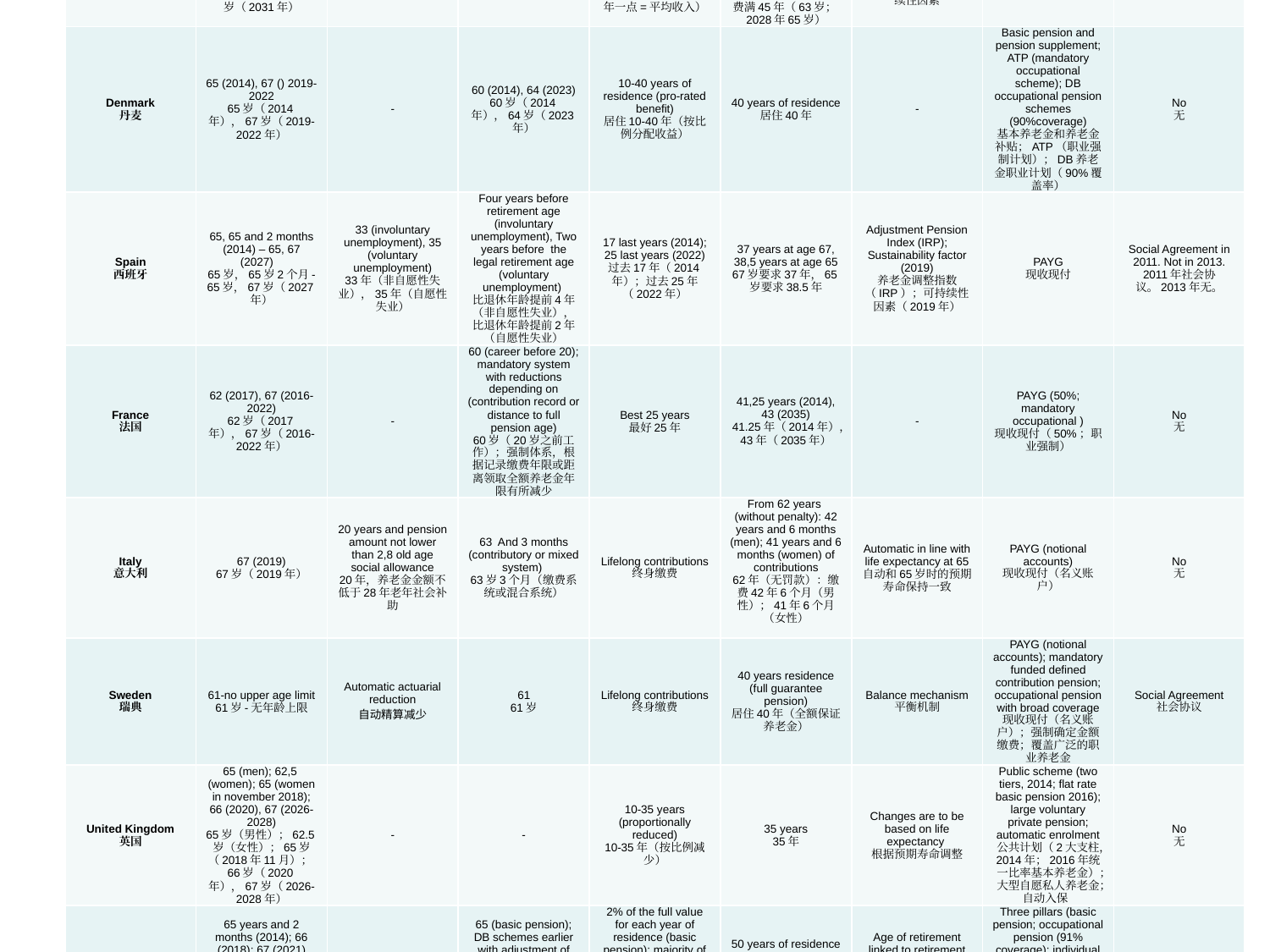

| Country 国家 | Age of retirement 退休年龄 | Early retirement早退 |  | Benefit calculation 收益计算 | Years required for full pension 全额养老金年限要求 | Sustainability factor or automatic stabilizer 可持续性因素或自动稳定器 | Pension system 养老金体制 | Reforms with agreement 协议改革 |
| --- | --- | --- | --- | --- | --- | --- | --- | --- |
|  |  | Years of contribution required 缴费年限要求 | Age of retirement 退休年龄 |  |  |  |  |  |
| Germany 德国 | 63, 65 y 2 months (2014) – 65, 67 (2031) 63,65岁2个月（2014年）-65,67岁（2031年） | 35 35年 | 63 63岁 | Pension points system (1 point per year = average earnings) 养老金点数系统（每年一点=平均收入） | Depending on the points obtained; 45 years of contributions (at age 63; at age 65 in 2028) 由所获点数决定；缴费满45年（63岁；2028年65岁） | Yes. Contribution factor. Sustainability factor. 是，缴费因素，可持续性因素 | PAYG 现收现付 | No 无 |
| Denmark 丹麦 | 65 (2014), 67 () 2019-2022 65岁（2014年），67岁（2019-2022年） | - | 60 (2014), 64 (2023) 60岁（2014年），64岁（2023年） | 10-40 years of residence (pro-rated benefit) 居住10-40年（按比例分配收益） | 40 years of residence 居住40年 | - | Basic pension and pension supplement; ATP (mandatory occupational scheme); DB occupational pension schemes (90%coverage) 基本养老金和养老金补贴；ATP（职业强制计划）；DB养老金职业计划（90%覆盖率） | No 无 |
| Spain 西班牙 | 65, 65 and 2 months (2014) – 65, 67 (2027) 65岁，65岁2个月-65岁，67岁（2027年） | 33 (involuntary unemployment), 35 (voluntary unemployment) 33年（非自愿性失业），35年（自愿性失业） | Four years before retirement age (involuntary unemployment), Two years before the legal retirement age (voluntary unemployment) 比退休年龄提前4年（非自愿性失业），比退休年龄提前2年（自愿性失业） | 17 last years (2014); 25 last years (2022) 过去17年（2014年）；过去25年（2022年） | 37 years at age 67, 38,5 years at age 65 67岁要求37年，65岁要求38.5年 | Adjustment Pension Index (IRP); Sustainability factor (2019) 养老金调整指数（IRP）；可持续性因素（2019年） | PAYG 现收现付 | Social Agreement in 2011. Not in 2013. 2011年社会协议。2013年无。 |
| France 法国 | 62 (2017), 67 (2016-2022) 62岁（2017年），67岁（2016-2022年） | - | 60 (career before 20); mandatory system with reductions depending on (contribution record or distance to full pension age) 60岁（20岁之前工作）；强制体系，根据记录缴费年限或距离领取全额养老金年限有所减少 | Best 25 years 最好25年 | 41,25 years (2014), 43 (2035) 41.25年（2014年），43年（2035年） | - | PAYG (50%; mandatory occupational ) 现收现付（50%；职业强制） | No 无 |
| Italy 意大利 | 67 (2019) 67岁（2019年） | 20 years and pension amount not lower than 2,8 old age social allowance 20年，养老金金额不低于28年老年社会补助 | 63 And 3 months (contributory or mixed system) 63岁3个月（缴费系统或混合系统） | Lifelong contributions 终身缴费 | From 62 years (without penalty): 42 years and 6 months (men); 41 years and 6 months (women) of contributions 62年（无罚款）：缴费42年6个月（男性）；41年6个月（女性） | Automatic in line with life expectancy at 65 自动和65岁时的预期寿命保持一致 | PAYG (notional accounts) 现收现付（名义账户） | No 无 |
| Sweden 瑞典 | 61-no upper age limit 61岁-无年龄上限 | Automatic actuarial reduction 自动精算减少 | 61 61岁 | Lifelong contributions 终身缴费 | 40 years residence (full guarantee pension) 居住40年（全额保证养老金） | Balance mechanism 平衡机制 | PAYG (notional accounts); mandatory funded defined contribution pension; occupational pension with broad coverage 现收现付（名义账户）；强制确定金额缴费；覆盖广泛的职业养老金 | Social Agreement 社会协议 |
| United Kingdom 英国 | 65 (men); 62,5 (women); 65 (women in november 2018); 66 (2020), 67 (2026-2028) 65岁（男性）；62.5岁（女性）；65岁（2018年11月）；66岁（2020年），67岁（2026-2028年） | - | - | 10-35 years (proportionally reduced) 10-35年（按比例减少） | 35 years 35年 | Changes are to be based on life expectancy 根据预期寿命调整 | Public scheme (two tiers, 2014; flat rate basic pension 2016); large voluntary private pension; automatic enrolment 公共计划（2大支柱，2014年；2016年统一比率基本养老金）；大型自愿私人养老金；自动入保 | No 无 |
| Netherlands 荷兰 | 65 years and 2 months (2014); 66 (2018); 67 (2021) 65岁2个月（2014年）；66岁（2018年）；67岁（2021年） | - | 65 (basic pension); DB schemes earlier with adjustment of benefits 65岁（基本养老金）；以前是DB计划及收益调整 | 2% of the full value for each year of residence (basic pension); majority of DB schemes 每居住一年则为全额的2%（基本养老金）；大部分DB计划 | 50 years of residence (basic pension) 居住50年（基本养老金） | Age of retirement linked to retirement age 退休年龄 和退休年龄挂钩 | Three pillars (basic pension; occupational pension (91% coverage); individual pension) 三大支柱（基本养老金；职业养老金（91%的覆盖率）；个人养老金） | Social Agreement 社会协议 |